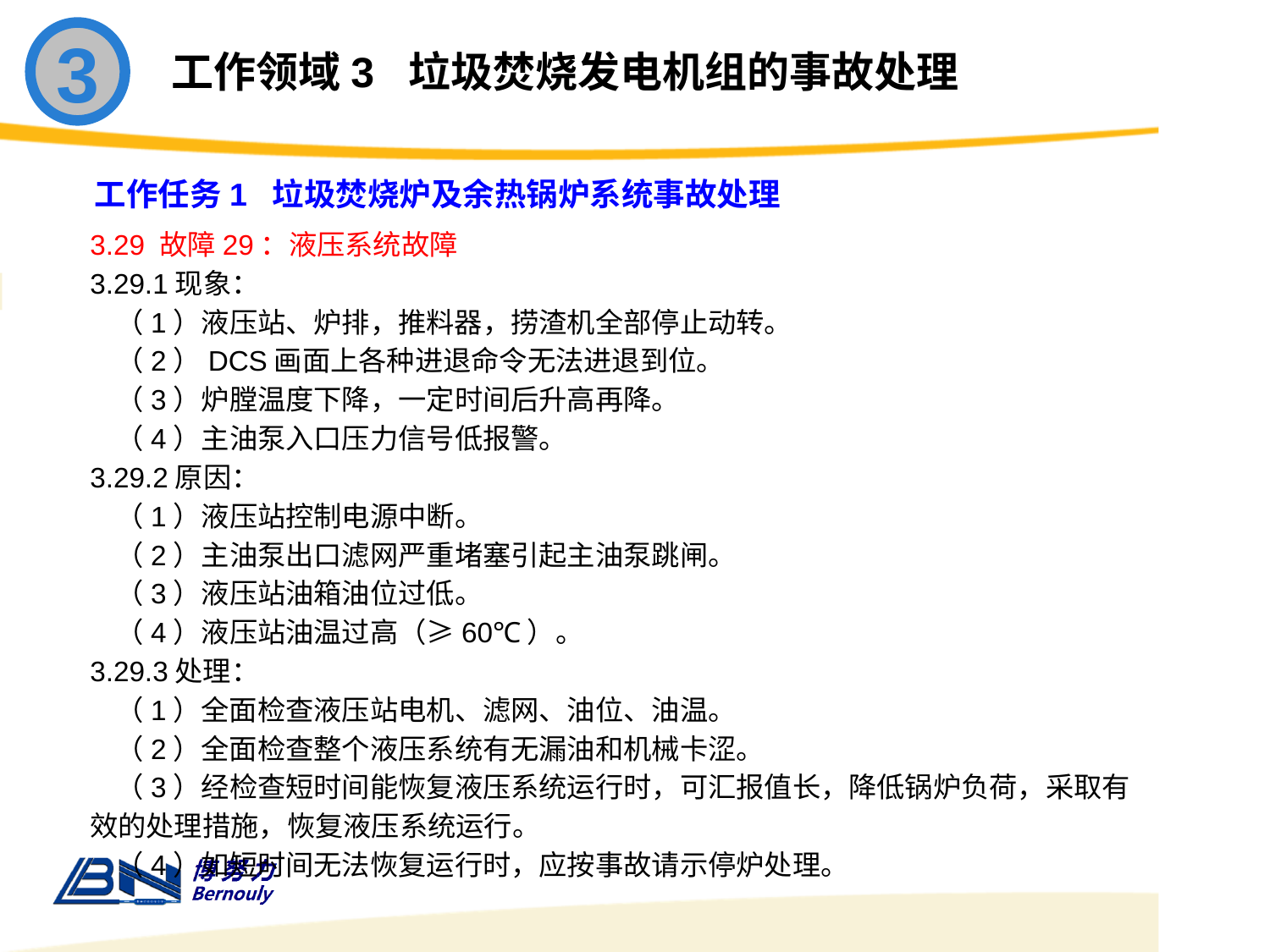

3
工作领域3  垃圾焚烧发电机组的事故处理
工作任务1  垃圾焚烧炉及余热锅炉系统事故处理
3.29 故障29：液压系统故障
3.29.1现象：
   （1）液压站、炉排，推料器，捞渣机全部停止动转。
   （2）DCS画面上各种进退命令无法进退到位。
   （3）炉膛温度下降，一定时间后升高再降。
   （4）主油泵入口压力信号低报警。
3.29.2原因：
   （1）液压站控制电源中断。
   （2）主油泵出口滤网严重堵塞引起主油泵跳闸。
   （3）液压站油箱油位过低。
   （4）液压站油温过高（≥60℃）。
3.29.3处理：
   （1）全面检查液压站电机、滤网、油位、油温。
   （2）全面检查整个液压系统有无漏油和机械卡涩。
   （3）经检查短时间能恢复液压系统运行时，可汇报值长，降低锅炉负荷，采取有效的处理措施，恢复液压系统运行。
   （4）如短时间无法恢复运行时，应按事故请示停炉处理。